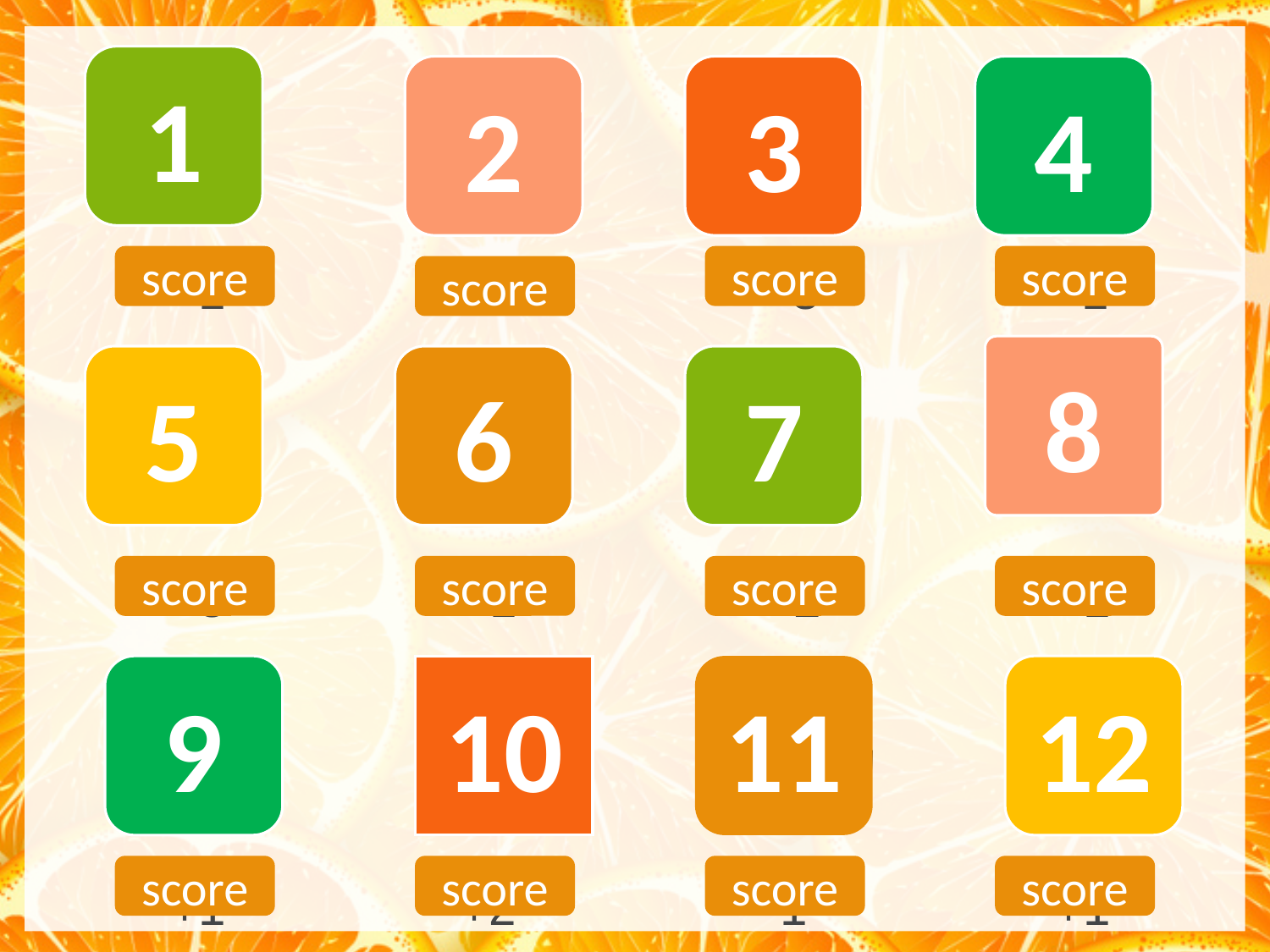

1
2
3
4
小
大
长
短
+1                  +2                 +3                 +1

+3                  -1                  +2                 +1

+1                 +2                  -1                  +1
score
score
score
score
8
5
6
7
高
矮
胖
瘦
score
score
score
score
9
10
11
12
高高的
瘦瘦的
小小的
大大的
score
score
score
score